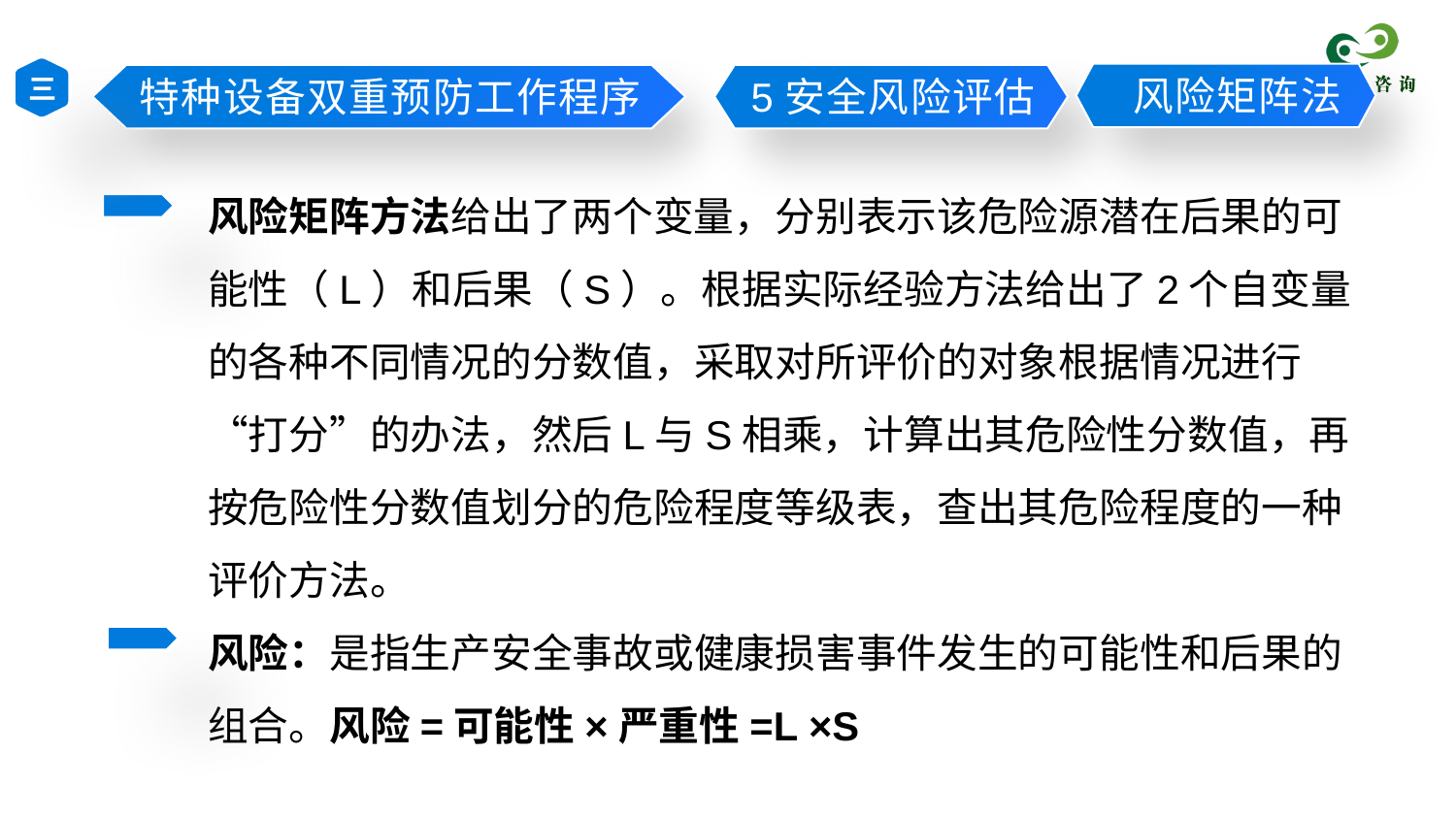

风险矩阵法
三

特种设备双重预防工作程序

5安全风险评估
风险矩阵方法给出了两个变量，分别表示该危险源潜在后果的可能性（L）和后果（S）。根据实际经验方法给出了2个自变量的各种不同情况的分数值，采取对所评价的对象根据情况进行“打分”的办法，然后L与S相乘，计算出其危险性分数值，再按危险性分数值划分的危险程度等级表，查出其危险程度的一种评价方法。
风险：是指生产安全事故或健康损害事件发生的可能性和后果的组合。风险=可能性×严重性=L ×S

57